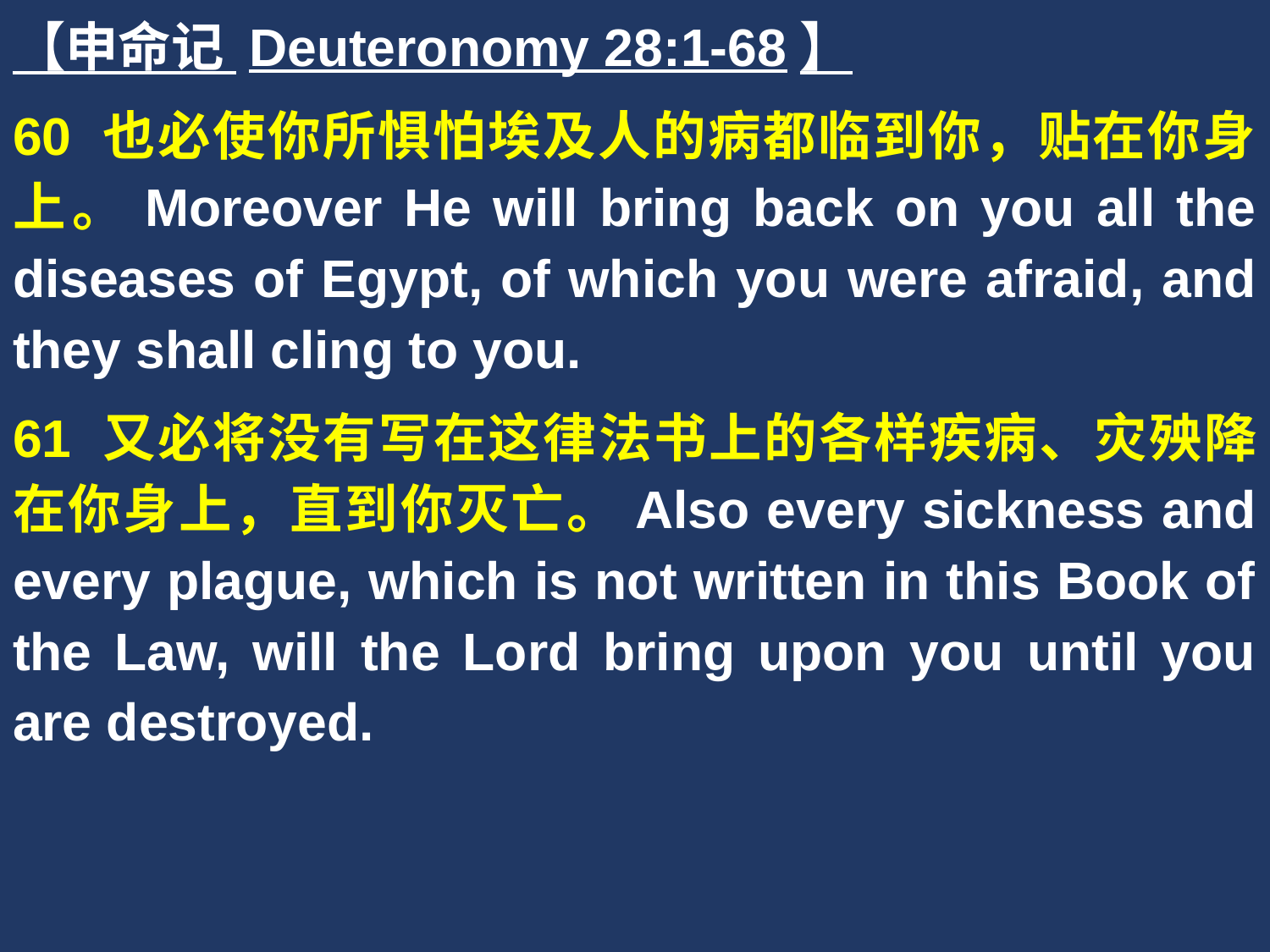

【申命记 Deuteronomy 28:1-68】
60 也必使你所惧怕埃及人的病都临到你，贴在你身上。Moreover He will bring back on you all the diseases of Egypt, of which you were afraid, and they shall cling to you.
61 又必将没有写在这律法书上的各样疾病、灾殃降在你身上，直到你灭亡。Also every sickness and every plague, which is not written in this Book of the Law, will the Lord bring upon you until you are destroyed.